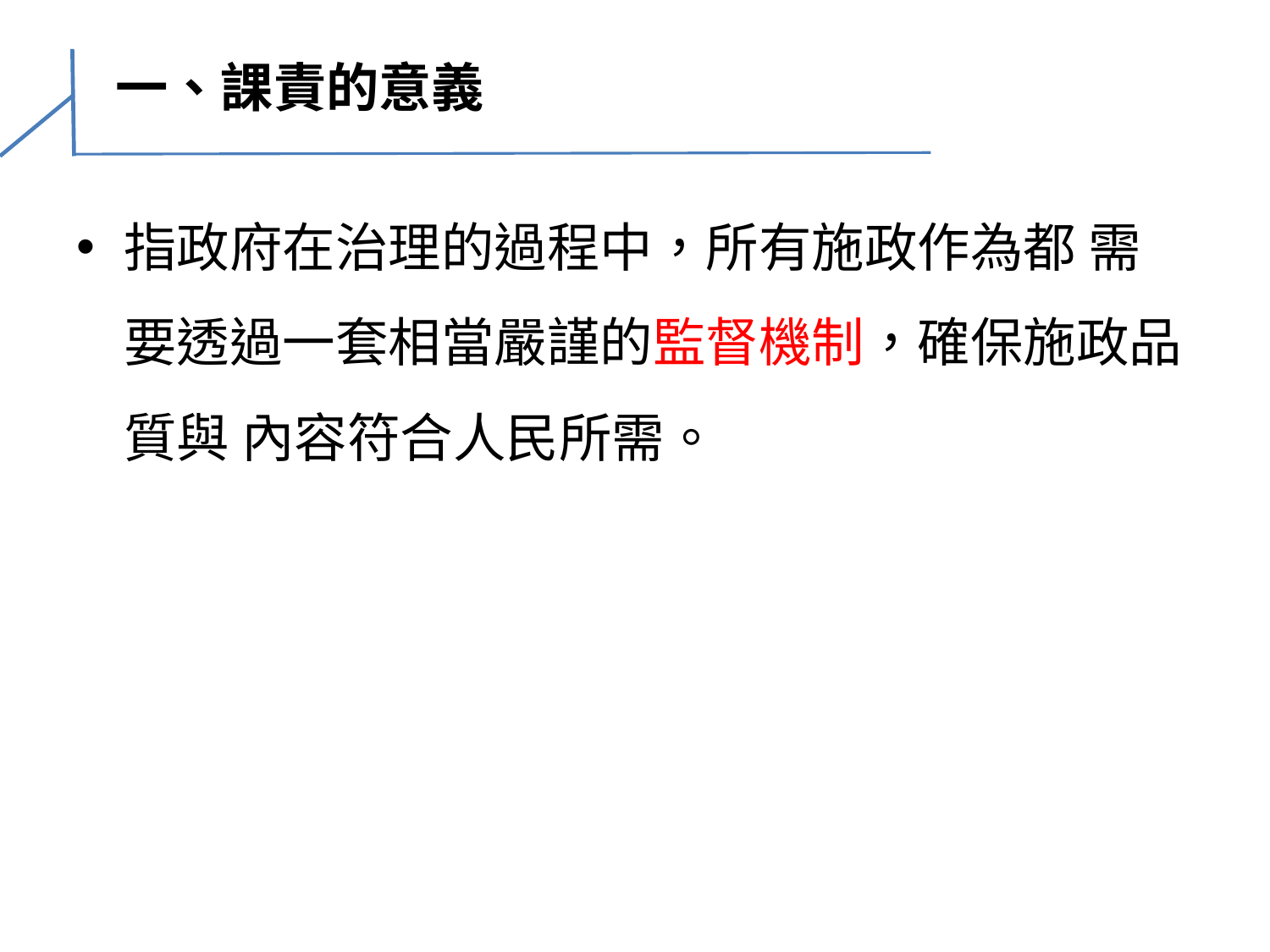

# 一、課責的意義
指政府在治理的過程中，所有施政作為都 需要透過一套相當嚴謹的監督機制，確保施政品質與 內容符合人民所需。